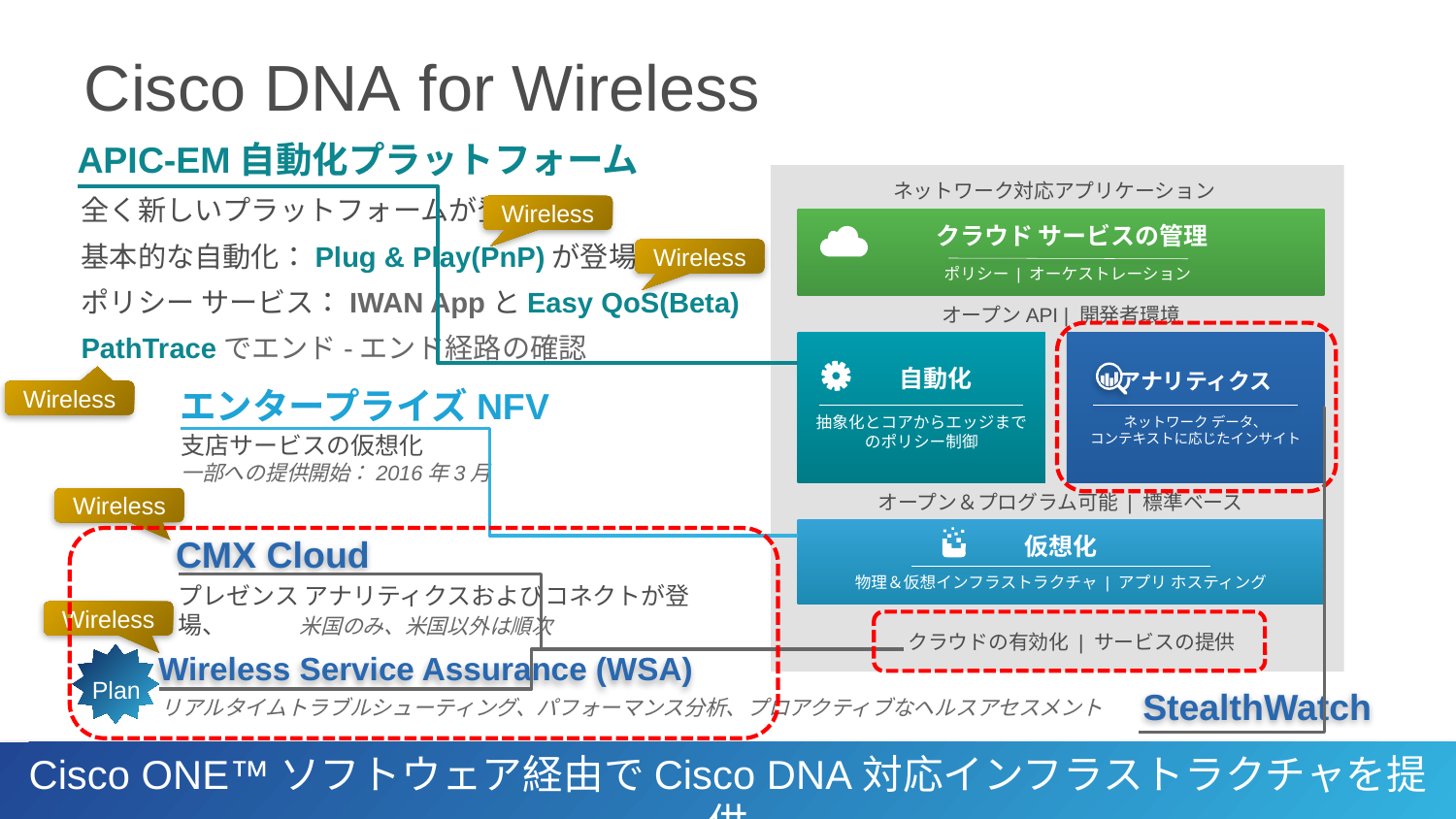

# Cisco DNA for Wireless
APIC-EM自動化プラットフォーム
全く新しいプラットフォームが登場
基本的な自動化：Plug & Play(PnP)が登場
ポリシー サービス：IWAN AppとEasy QoS(Beta)
PathTraceでエンド-エンド経路の確認

ネットワーク対応アプリケーション
   クラウド サービスの管理

ポリシー | オーケストレーション

オープンAPI | 開発者環境
オープン＆プログラム可能 | 標準ベース
    自動化
抽象化とコアからエッジまでのポリシー制御

アナリティクス
ネットワーク データ、
コンテキストに応じたインサイト

仮想化

物理＆仮想インフラストラクチャ | アプリ ホスティング

クラウドの有効化 | サービスの提供
Wireless
Wireless

Wireless
エンタープライズNFV
支店サービスの仮想化
一部への提供開始：2016年3月
Wireless
CMX Cloud
プレゼンス アナリティクスおよびコネクトが登場、　　　米国のみ、米国以外は順次

Wireless

 Wireless Service Assurance (WSA)

Plan
StealthWatch
リアルタイムトラブルシューティング、パフォーマンス分析、プロアクティブなヘルスアセスメント

Cisco ONE™ソフトウェア経由でCisco DNA対応インフラストラクチャを提供